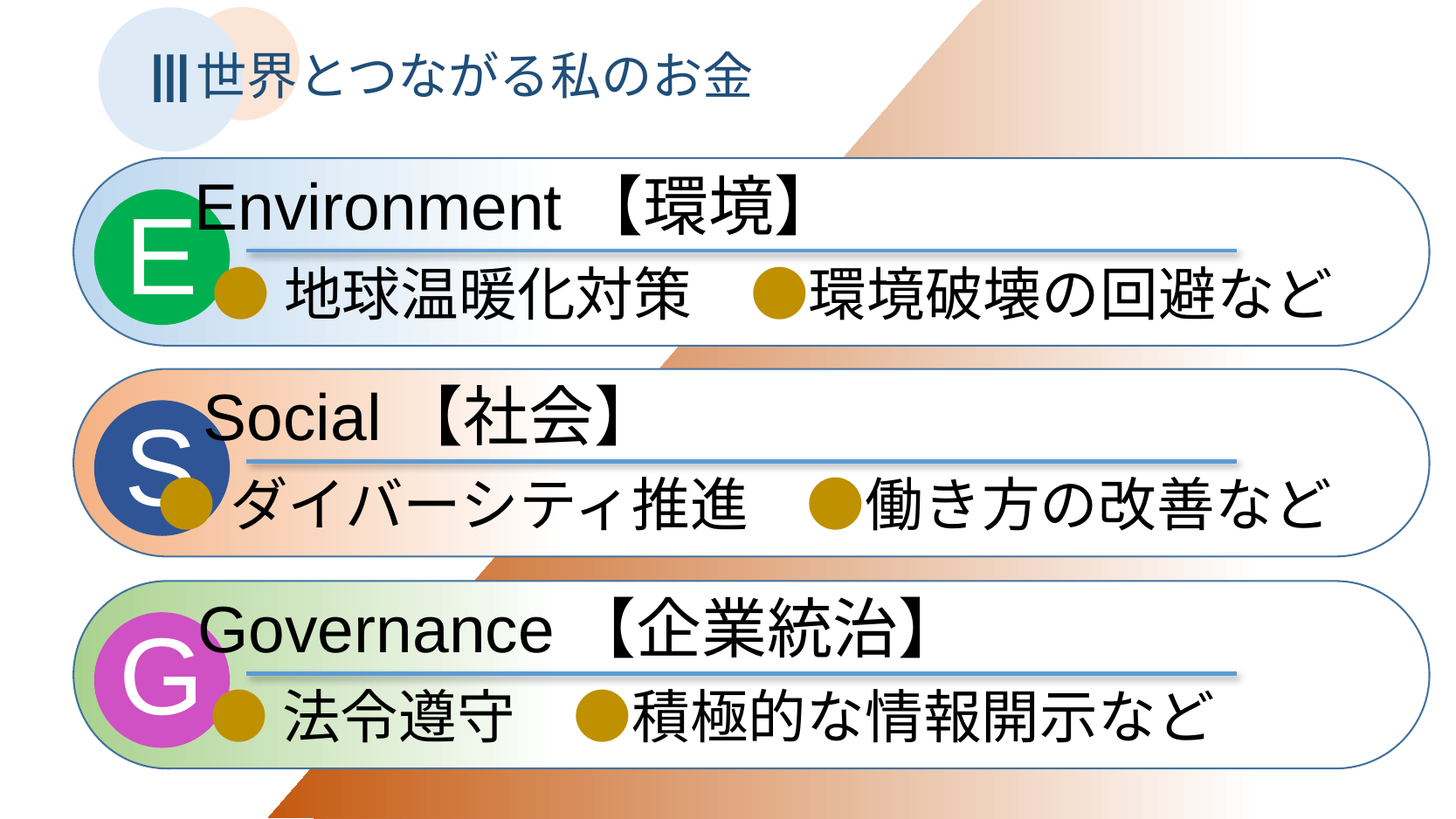

Ⅲ
世界とつながる私のお金
Environment【環境】

E

●地球温暖化対策　●環境破壊の回避など
Social【社会】

S

●ダイバーシティ推進　●働き方の改善など
Governance【企業統治】

G

●法令遵守　●積極的な情報開示など